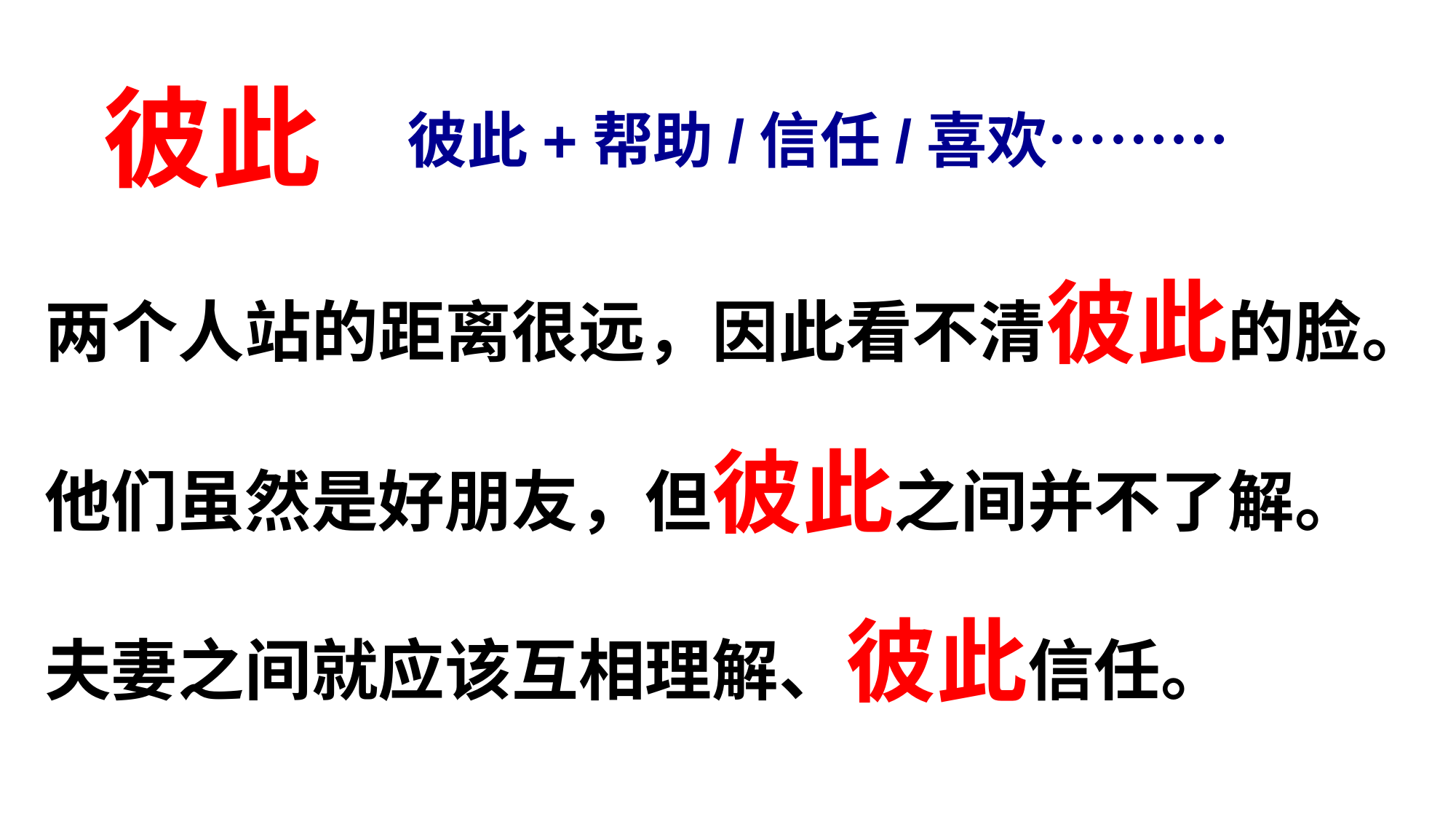

# 彼此
彼此+帮助/信任/喜欢………
两个人站的距离很远，因此看不清彼此的脸。
他们虽然是好朋友，但彼此之间并不了解。
夫妻之间就应该互相理解、彼此信任。